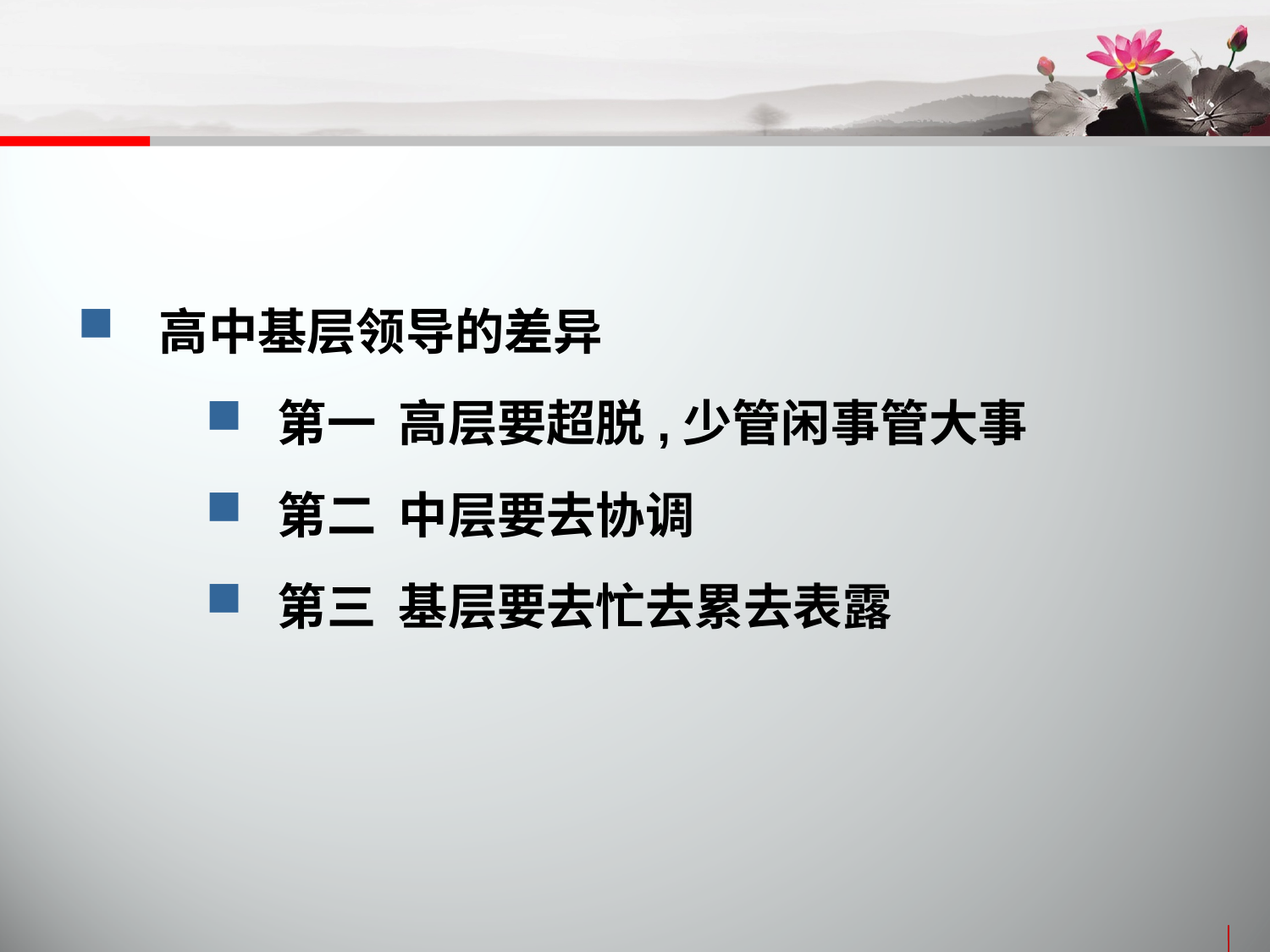

高中基层领导的差异
  第一  高层要超脱,少管闲事管大事
  第二  中层要去协调
  第三  基层要去忙去累去表露